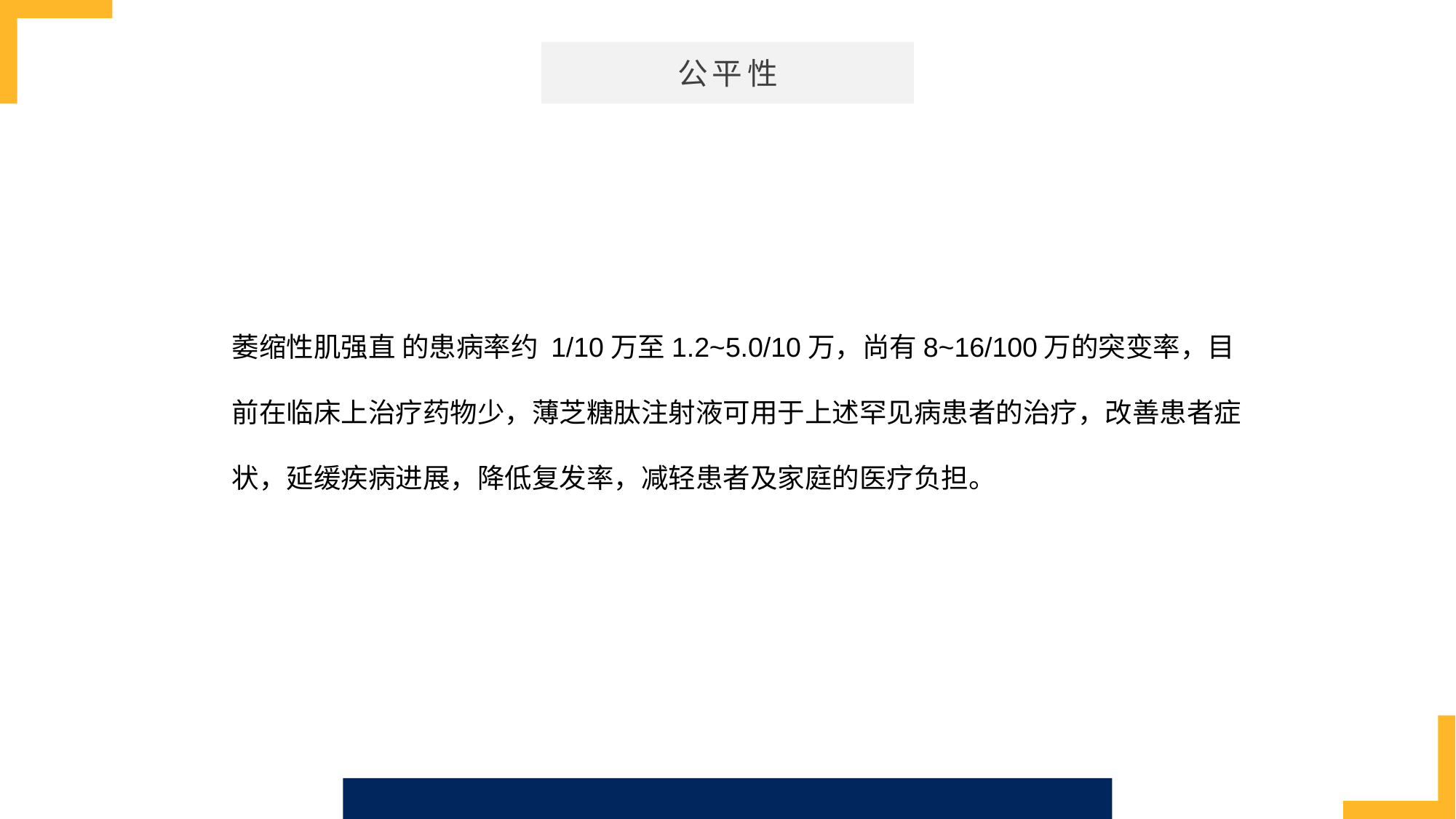

公平性
萎缩性肌强直 的患病率约 1/10万至1.2~5.0/10万，尚有8~16/100万的突变率，目前在临床上治疗药物少，薄芝糖肽注射液可用于上述罕见病患者的治疗，改善患者症状，延缓疾病进展，降低复发率，减轻患者及家庭的医疗负担。